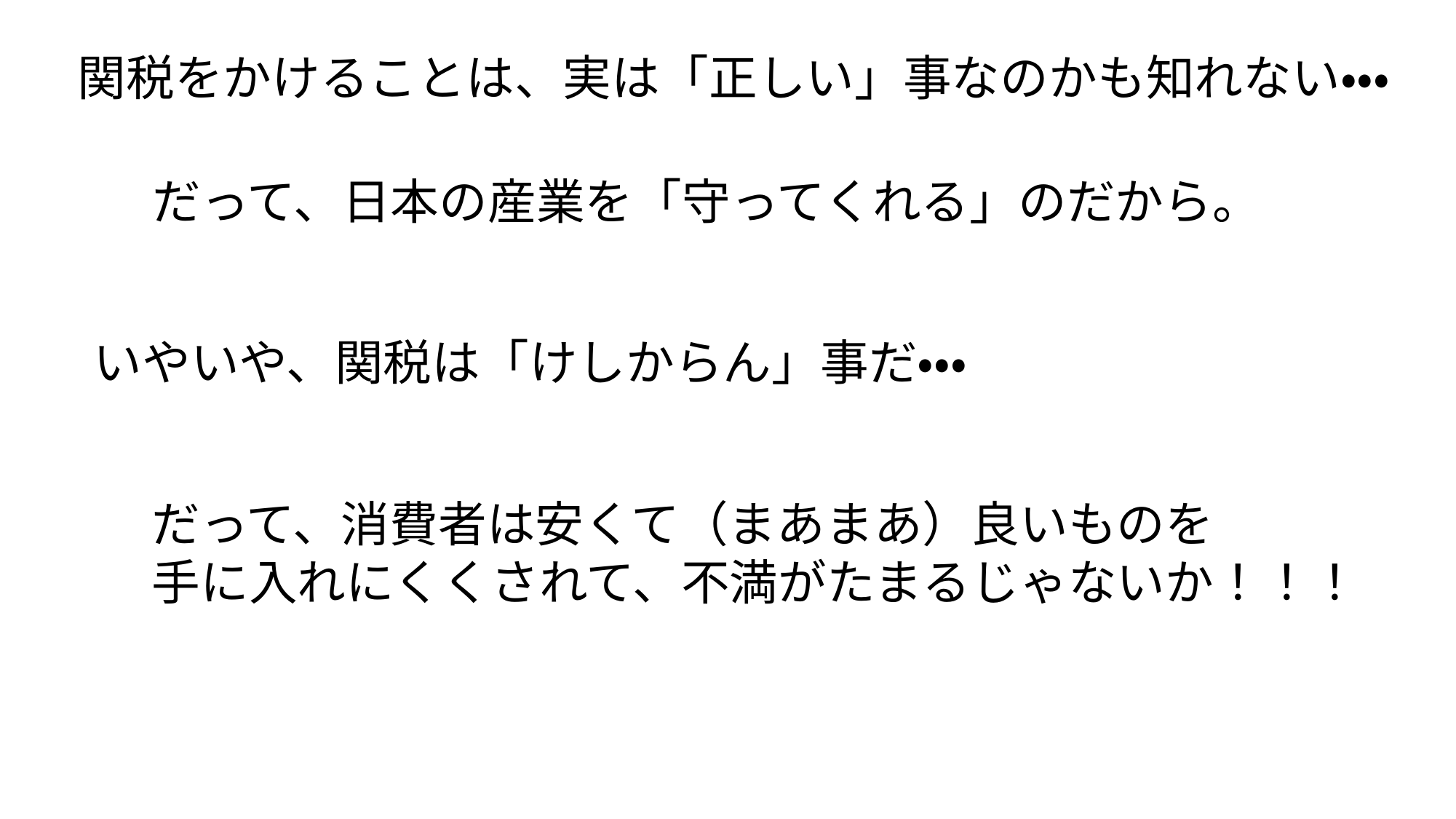

関税をかけることは、実は「正しい」事なのかも知れない・・・
だって、日本の産業を「守ってくれる」のだから。
いやいや、関税は「けしからん」事だ・・・
だって、消費者は安くて（まあまあ）良いものを
手に入れにくくされて、不満がたまるじゃないか！！！